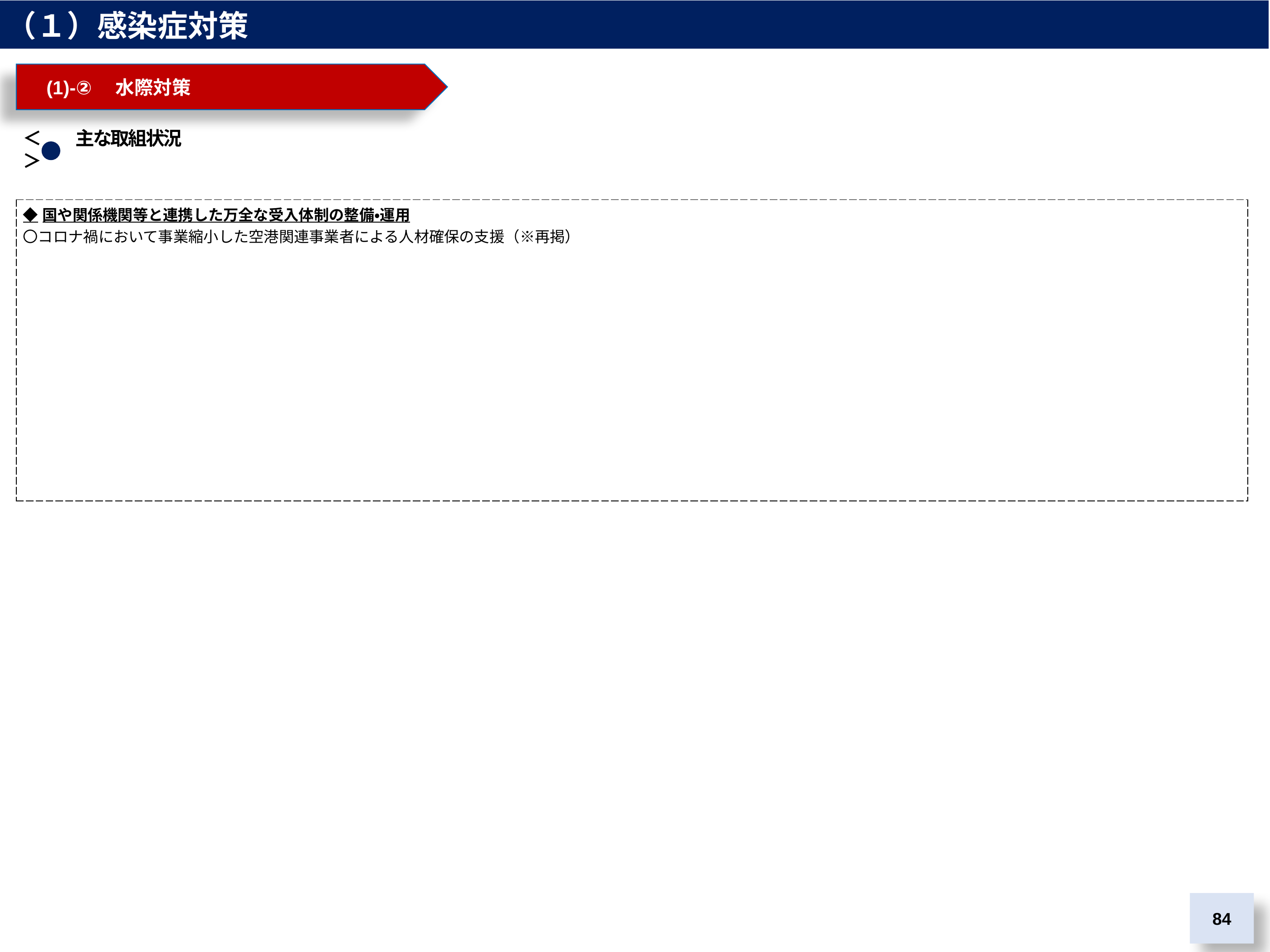

（１）感染症対策
　(1)-②　水際対策
＜　　主な取組状況＞

| ◆国や関係機関等と連携した万全な受入体制の整備・運用 〇コロナ禍において事業縮小した空港関連事業者による人材確保の支援（※再掲） |
| --- |
84